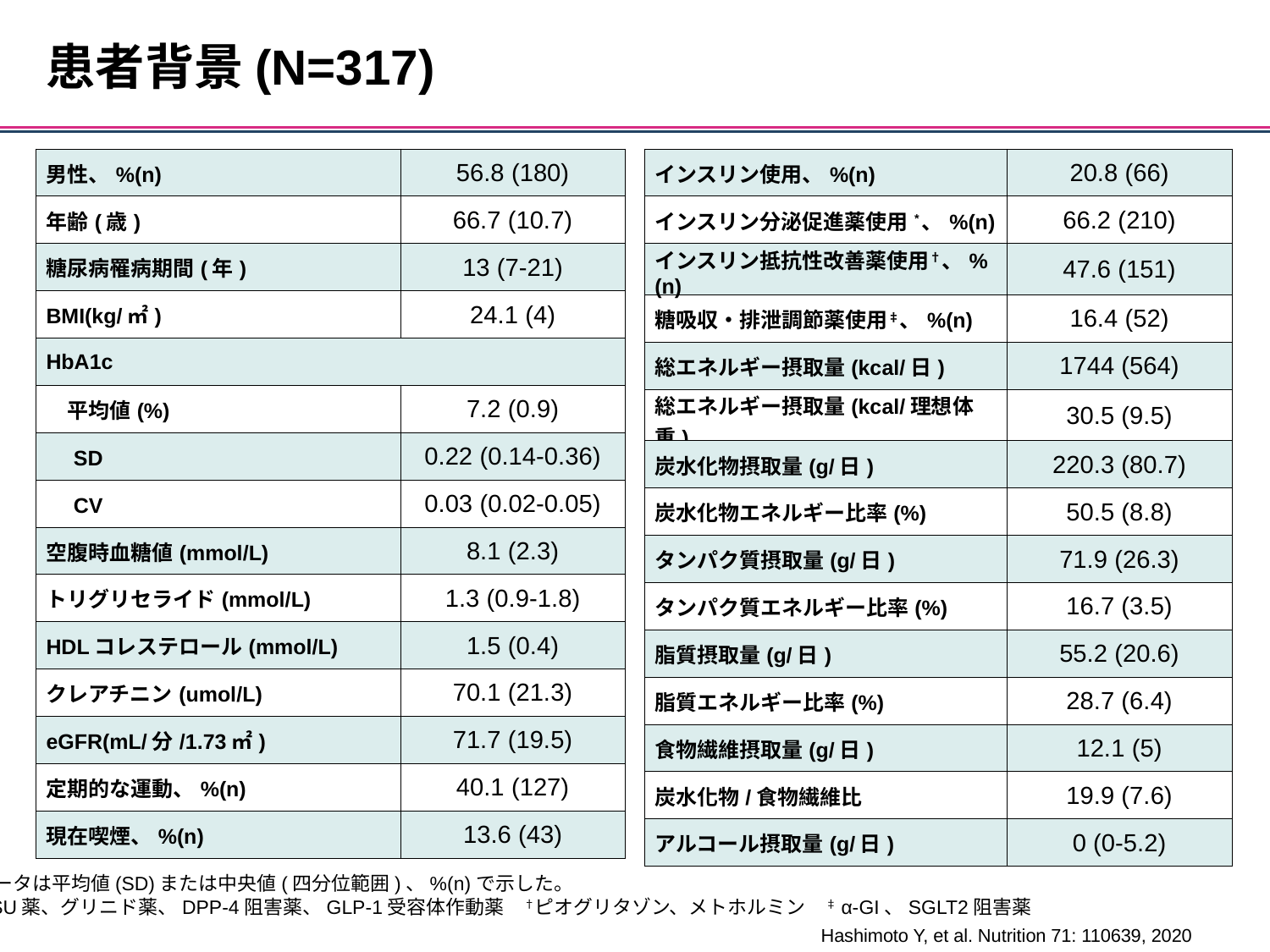

患者背景(N=317)
| 男性、%(n) | 56.8 (180) |
| --- | --- |
| 年齢(歳) | 66.7 (10.7) |
| 糖尿病罹病期間(年) | 13 (7-21) |
| BMI(kg/㎡) | 24.1 (4) |
| HbA1c |  |
| 平均値(%) | 7.2 (0.9) |
| SD | 0.22 (0.14-0.36) |
| CV | 0.03 (0.02-0.05) |
| 空腹時血糖値(mmol/L) | 8.1 (2.3) |
| トリグリセライド(mmol/L) | 1.3 (0.9-1.8) |
| HDLコレステロール(mmol/L) | 1.5 (0.4) |
| クレアチニン(umol/L) | 70.1 (21.3) |
| eGFR(mL/分/1.73㎡) | 71.7 (19.5) |
| 定期的な運動、%(n) | 40.1 (127) |
| 現在喫煙、%(n) | 13.6 (43) |
| インスリン使用、%(n) | 20.8 (66) |
| --- | --- |
| インスリン分泌促進薬使用\*、%(n) | 66.2 (210) |
| インスリン抵抗性改善薬使用†、%(n) | 47.6 (151) |
| 糖吸収・排泄調節薬使用‡、%(n) | 16.4 (52) |
| 総エネルギー摂取量(kcal/日) | 1744 (564) |
| 総エネルギー摂取量(kcal/理想体重) | 30.5 (9.5) |
| 炭水化物摂取量(g/日) | 220.3 (80.7) |
| 炭水化物エネルギー比率(%) | 50.5 (8.8) |
| タンパク質摂取量(g/日) | 71.9 (26.3) |
| タンパク質エネルギー比率(%) | 16.7 (3.5) |
| 脂質摂取量(g/日) | 55.2 (20.6) |
| 脂質エネルギー比率(%) | 28.7 (6.4) |
| 食物繊維摂取量(g/日) | 12.1 (5) |
| 炭水化物/食物繊維比 | 19.9 (7.6) |
| アルコール摂取量(g/日) | 0 (0-5.2) |
データは平均値(SD)または中央値(四分位範囲)、%(n)で示した。
＊SU薬、グリニド薬、DPP-4阻害薬、GLP-1受容体作動薬　†ピオグリタゾン、メトホルミン　‡α-GI、SGLT2阻害薬
Hashimoto Y, et al. Nutrition 71: 110639, 2020